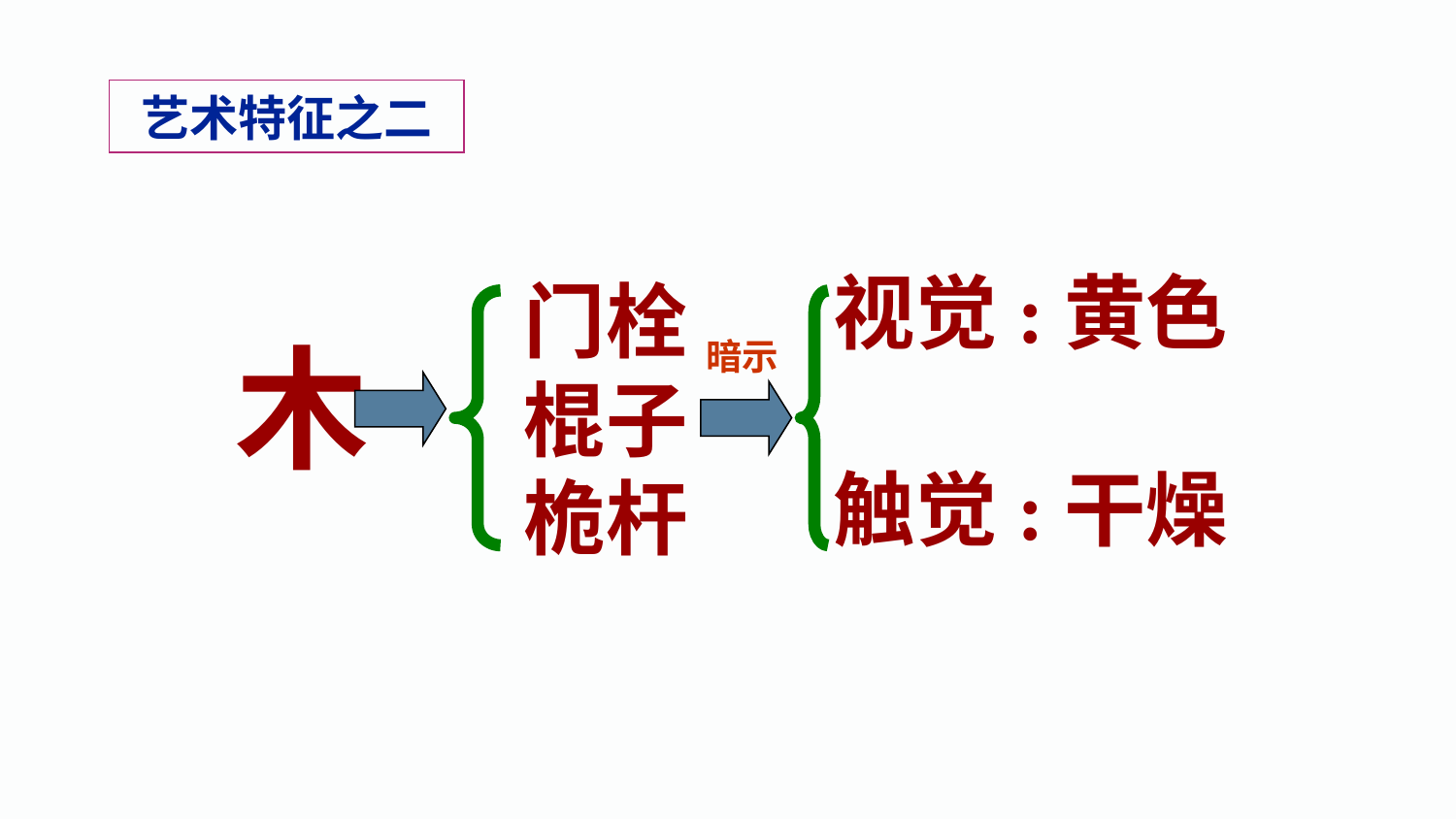

艺术特征之二
视觉:黄色
门栓
棍子
桅杆

木
暗示

触觉:干燥